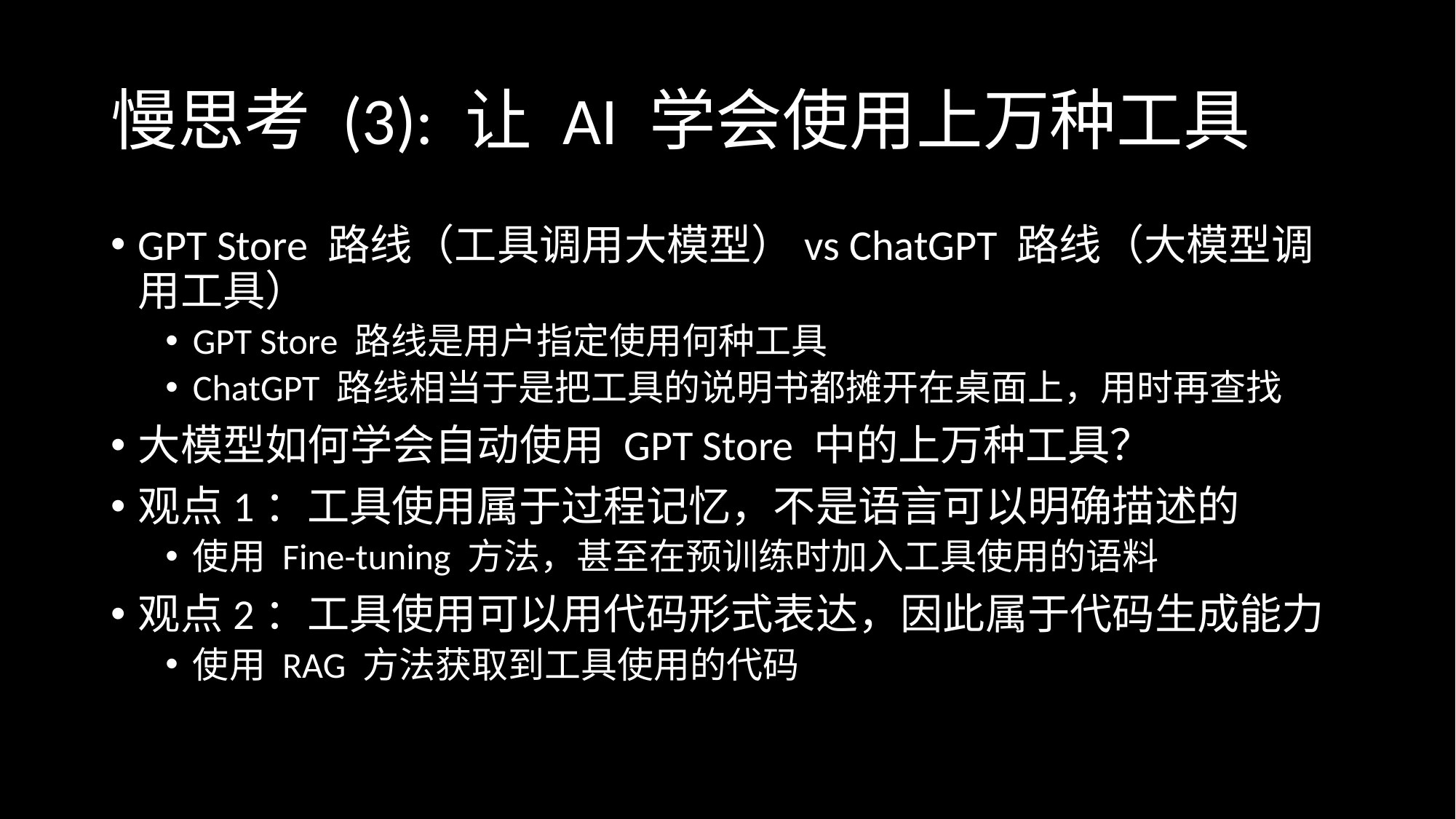

# 慢思考 (3): 让 AI 学会使用上万种工具
GPT Store 路线（工具调用大模型）vs ChatGPT 路线（大模型调用工具）
GPT Store 路线是用户指定使用何种工具
ChatGPT 路线相当于是把工具的说明书都摊开在桌面上，用时再查找
大模型如何学会自动使用 GPT Store 中的上万种工具？
观点1：工具使用属于过程记忆，不是语言可以明确描述的
使用 Fine-tuning 方法，甚至在预训练时加入工具使用的语料
观点2：工具使用可以用代码形式表达，因此属于代码生成能力
使用 RAG 方法获取到工具使用的代码